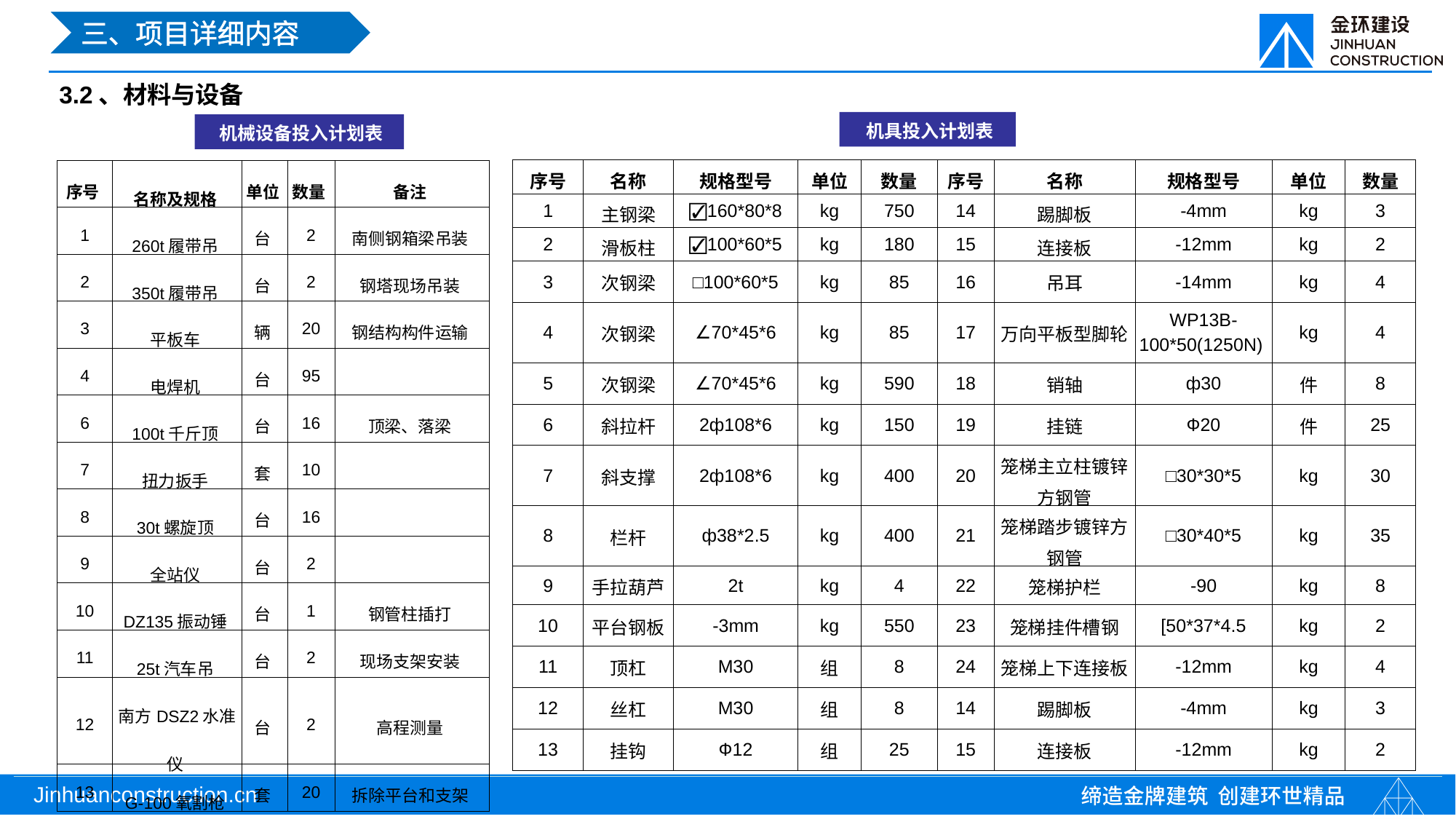

三、项目详细内容
3.2、材料与设备
机具投入计划表
机械设备投入计划表
| 序号 | 名称 | 规格型号 | 单位 | 数量 | 序号 | 名称 | 规格型号 | 单位 | 数量 |
| --- | --- | --- | --- | --- | --- | --- | --- | --- | --- |
| 1 | 主钢梁 | ☑160\*80\*8 | kg | 750 | 14 | 踢脚板 | -4mm | kg | 3 |
| 2 | 滑板柱 | ☑100\*60\*5 | kg | 180 | 15 | 连接板 | -12mm | kg | 2 |
| 3 | 次钢梁 | □100\*60\*5 | kg | 85 | 16 | 吊耳 | -14mm | kg | 4 |
| 4 | 次钢梁 | ∠70\*45\*6 | kg | 85 | 17 | 万向平板型脚轮 | WP13B-100\*50(1250N) | kg | 4 |
| 5 | 次钢梁 | ∠70\*45\*6 | kg | 590 | 18 | 销轴 | ф30 | 件 | 8 |
| 6 | 斜拉杆 | 2ф108\*6 | kg | 150 | 19 | 挂链 | Ф20 | 件 | 25 |
| 7 | 斜支撑 | 2ф108\*6 | kg | 400 | 20 | 笼梯主立柱镀锌方钢管 | □30\*30\*5 | kg | 30 |
| 8 | 栏杆 | ф38\*2.5 | kg | 400 | 21 | 笼梯踏步镀锌方钢管 | □30\*40\*5 | kg | 35 |
| 9 | 手拉葫芦 | 2t | kg | 4 | 22 | 笼梯护栏 | -90 | kg | 8 |
| 10 | 平台钢板 | -3mm | kg | 550 | 23 | 笼梯挂件槽钢 | [50\*37\*4.5 | kg | 2 |
| 11 | 顶杠 | M30 | 组 | 8 | 24 | 笼梯上下连接板 | -12mm | kg | 4 |
| 12 | 丝杠 | M30 | 组 | 8 | 14 | 踢脚板 | -4mm | kg | 3 |
| 13 | 挂钩 | Ф12 | 组 | 25 | 15 | 连接板 | -12mm | kg | 2 |
| 序号 | 名称及规格 | 单位 | 数量 | 备注 |
| --- | --- | --- | --- | --- |
| 1 | 260t履带吊 | 台 | 2 | 南侧钢箱梁吊装 |
| 2 | 350t履带吊 | 台 | 2 | 钢塔现场吊装 |
| 3 | 平板车 | 辆 | 20 | 钢结构构件运输 |
| 4 | 电焊机 | 台 | 95 |  |
| 6 | 100t千斤顶 | 台 | 16 | 顶梁、落梁 |
| 7 | 扭力扳手 | 套 | 10 |  |
| 8 | 30t螺旋顶 | 台 | 16 |  |
| 9 | 全站仪 | 台 | 2 |  |
| 10 | DZ135振动锤 | 台 | 1 | 钢管柱插打 |
| 11 | 25t汽车吊 | 台 | 2 | 现场支架安装 |
| 12 | 南方DSZ2水准仪 | 台 | 2 | 高程测量 |
| 13 | G-100氧割枪 | 套 | 20 | 拆除平台和支架 |